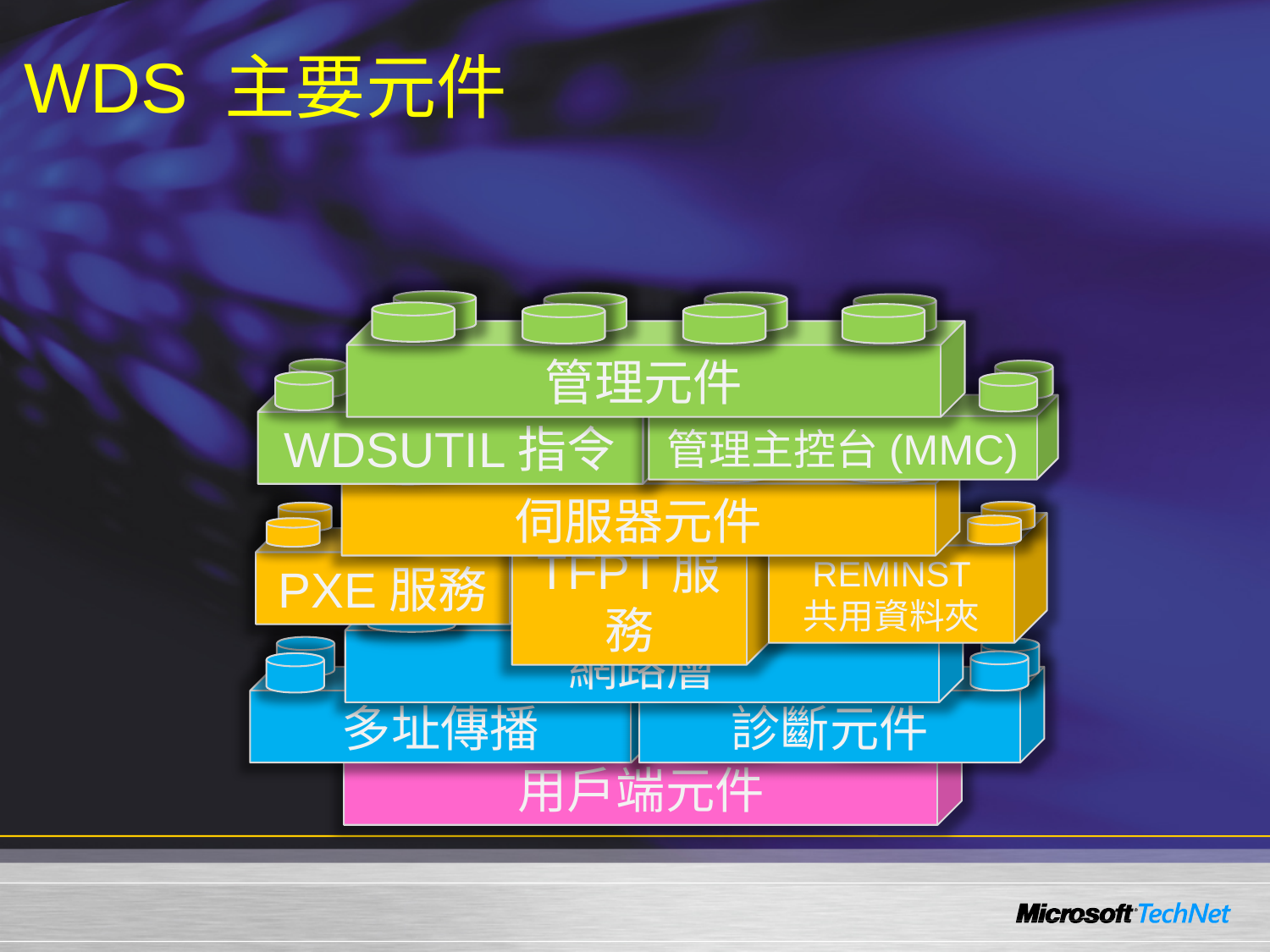

# WDS 主要元件

管理元件

管理主控台(MMC)

WDSUTIL指令

伺服器元件

REMINST
共用資料夾

PXE服務

TFPT服務

網路層

多址傳播

診斷元件

用戶端元件